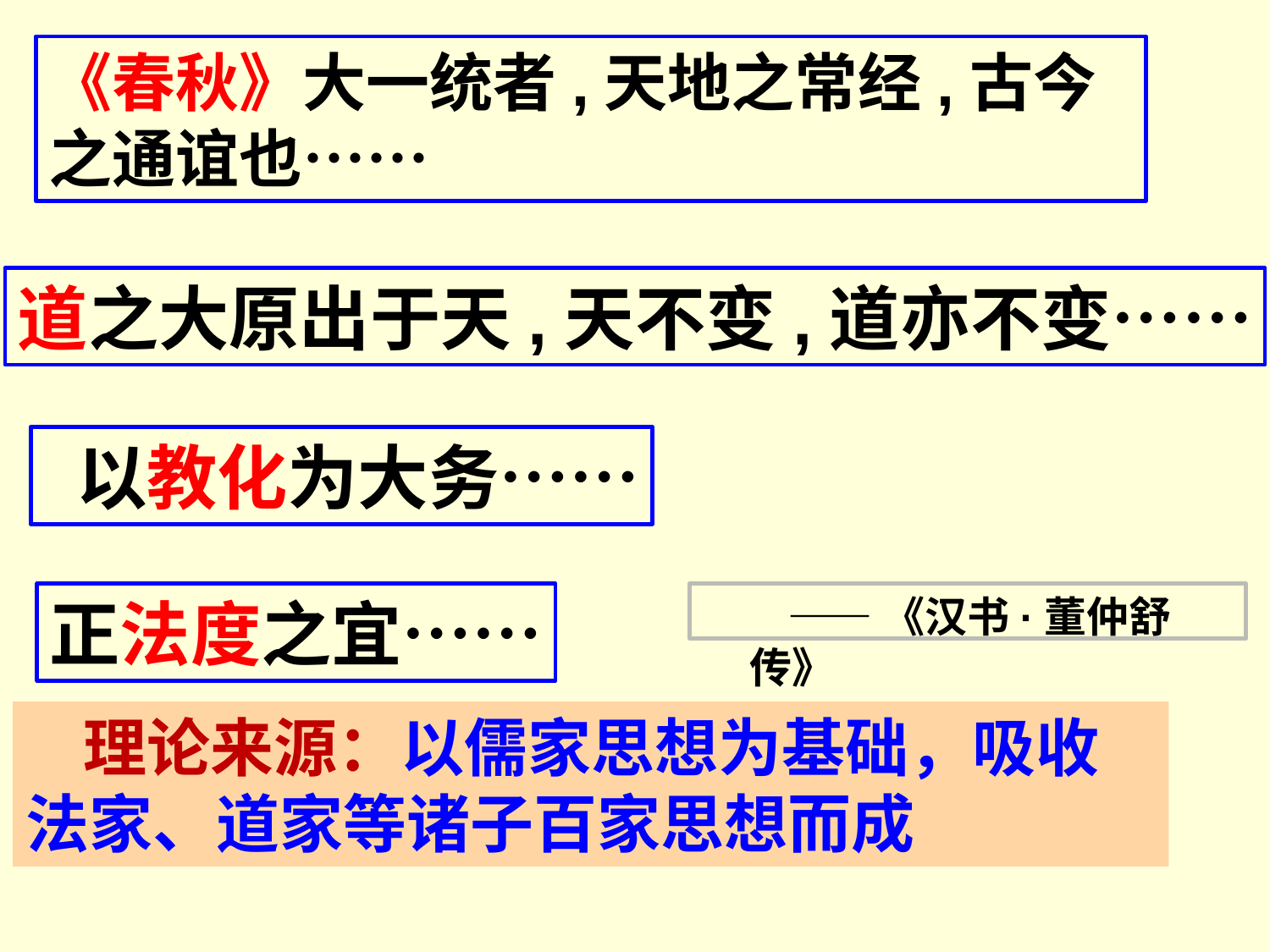

《春秋》大一统者,天地之常经,古今之通谊也……
道之大原出于天,天不变,道亦不变……
 以教化为大务……
正法度之宜……
         ——《汉书·董仲舒传》
   理论来源：以儒家思想为基础，吸收法家、道家等诸子百家思想而成